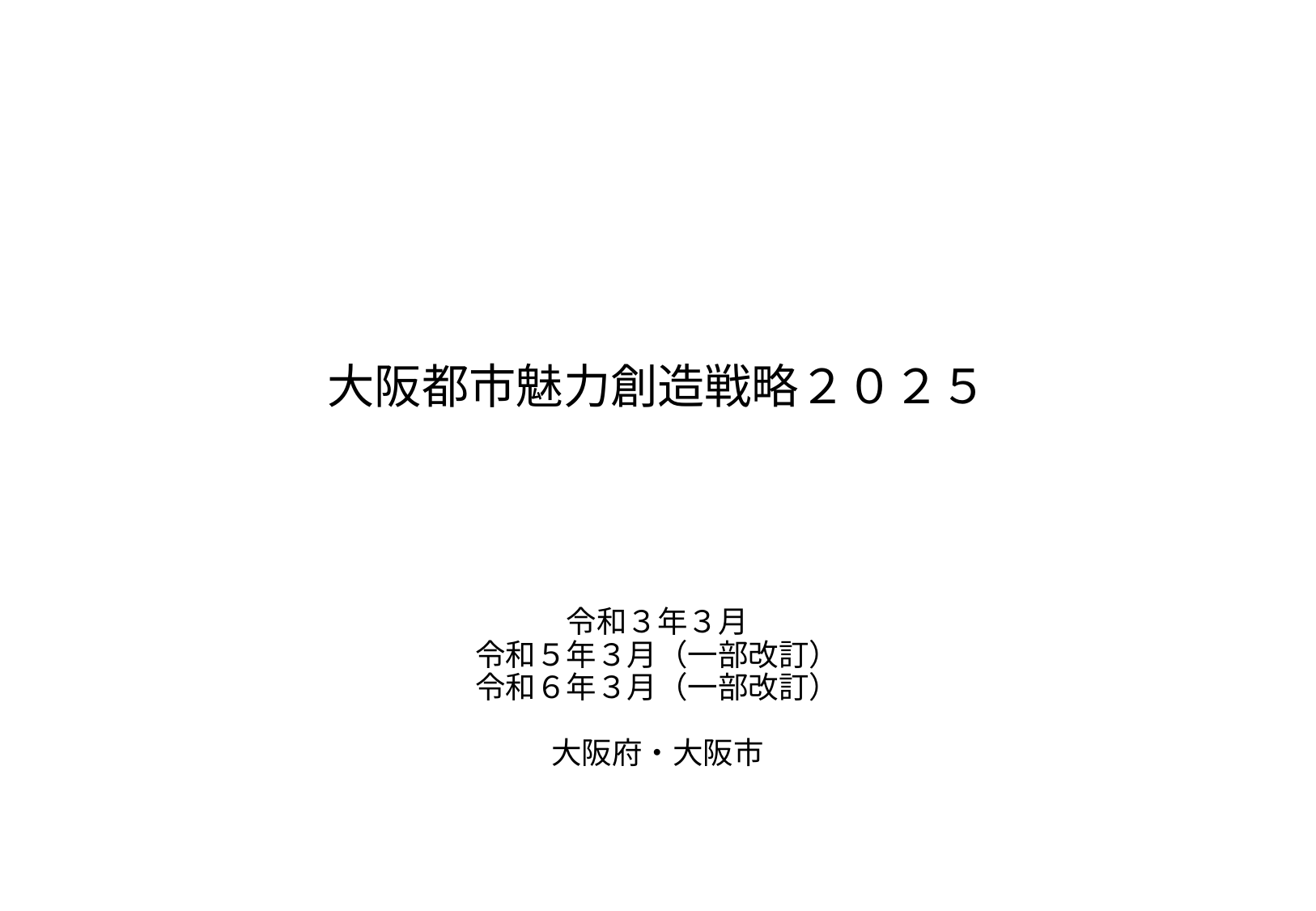

# 大阪都市魅力創造戦略２０２５
令和３年３月
令和５年３月（一部改訂）
令和６年３月（一部改訂）

大阪府・大阪市